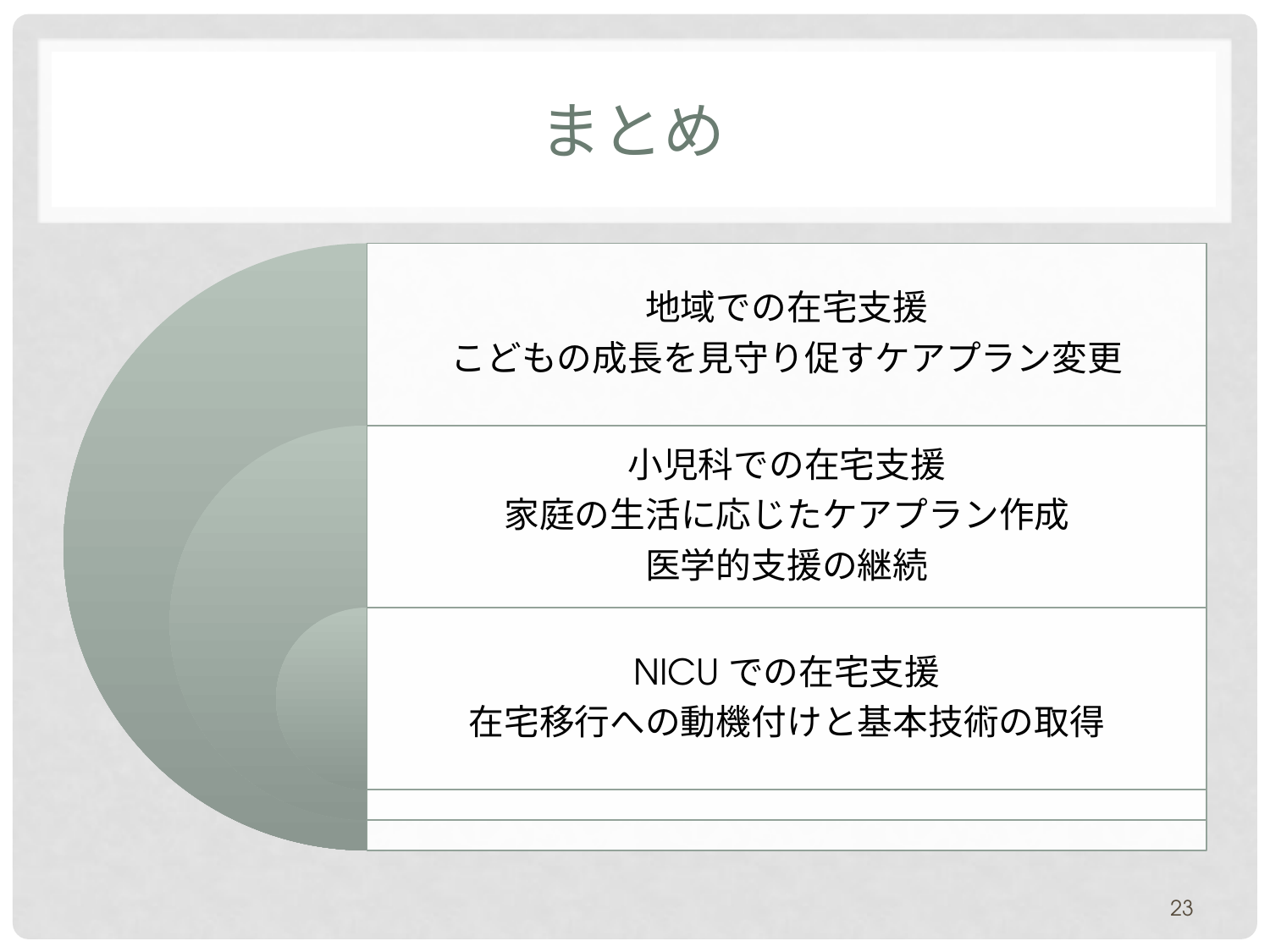

# まとめ
地域での在宅支援
こどもの成長を見守り促すケアプラン変更
小児科での在宅支援
家庭の生活に応じたケアプラン作成
医学的支援の継続
NICUでの在宅支援
在宅移行への動機付けと基本技術の取得
23